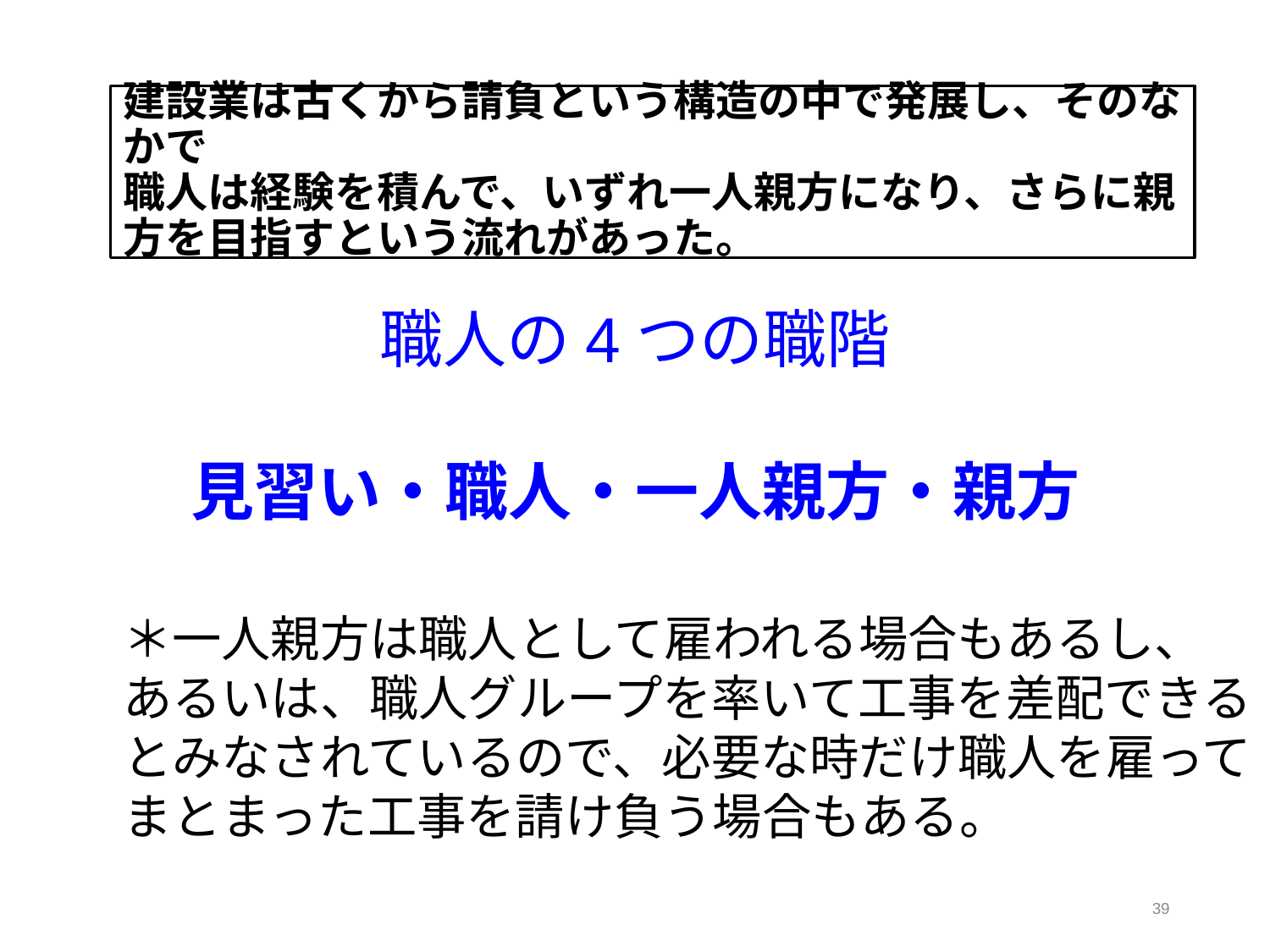

# 建設業は古くから請負という構造の中で発展し、そのなかで 職人は経験を積んで、いずれ一人親方になり、さらに親方を目指すという流れがあった。

職人の4つの職階

見習い・職人・一人親方・親方
＊一人親方は職人として雇われる場合もあるし、
あるいは、職人グループを率いて工事を差配できる
とみなされているので、必要な時だけ職人を雇って
まとまった工事を請け負う場合もある。
39